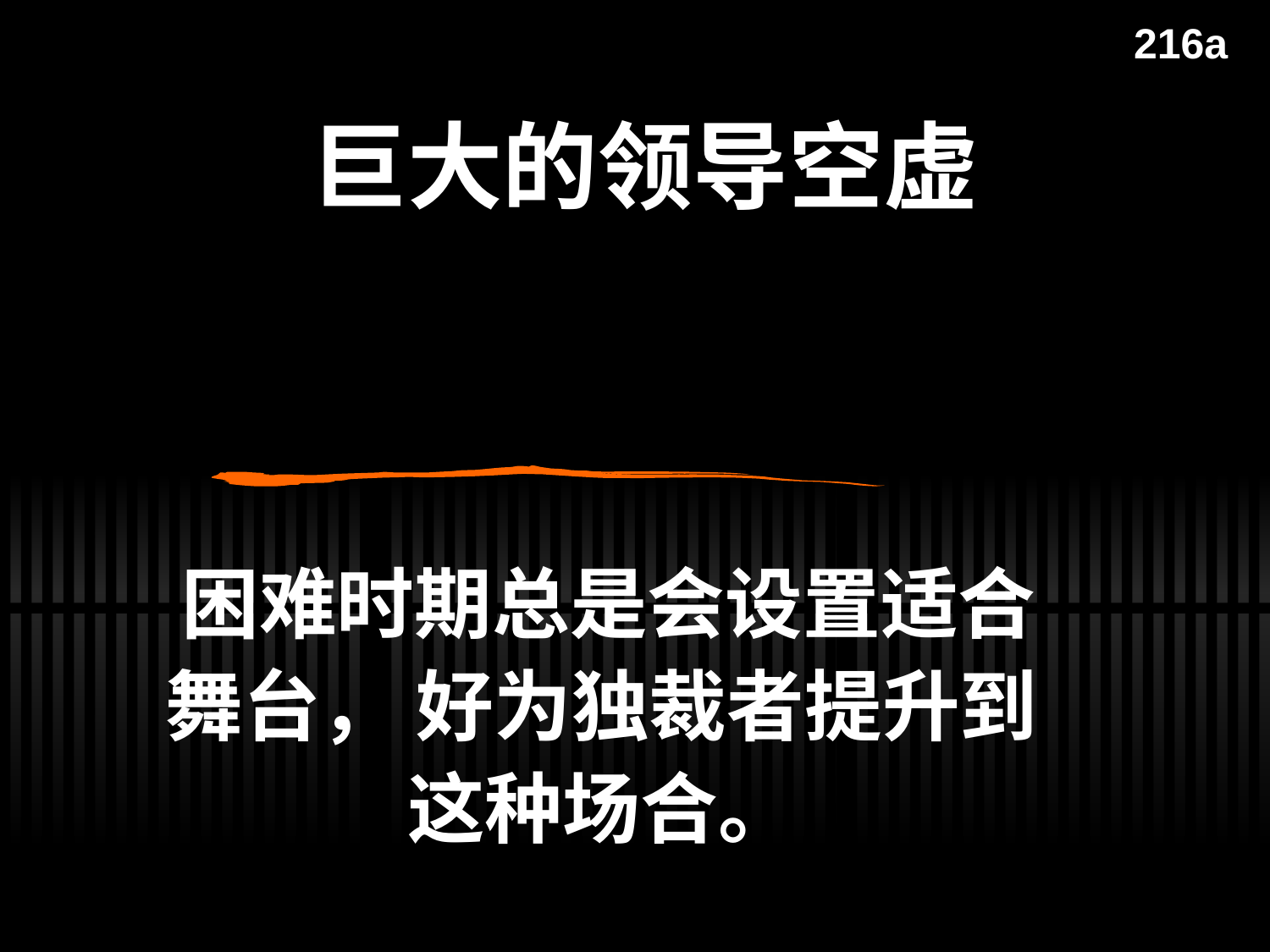

216a
# 巨大的领导空虚
A Huge Leadership Vacuum
Difficult times always set the stage for dictators to rise to the occasion.
困难时期总是会设置适合舞台， 好为独裁者提升到这种场合。